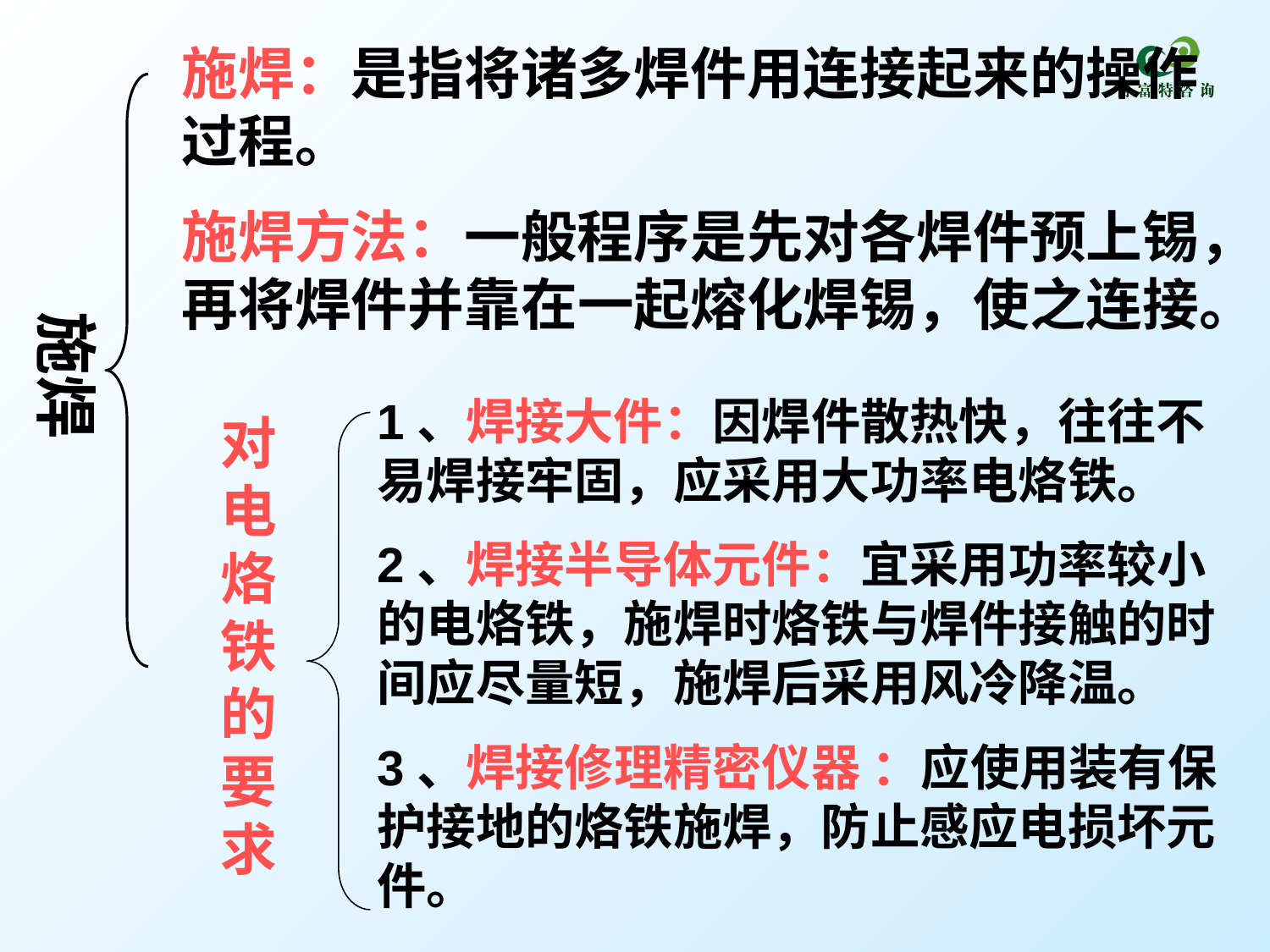

施焊：是指将诸多焊件用连接起来的操作过程。
施焊方法：一般程序是先对各焊件预上锡，再将焊件并靠在一起熔化焊锡，使之连接。

施焊
1、焊接大件：因焊件散热快，往往不易焊接牢固，应采用大功率电烙铁。
2、焊接半导体元件：宜采用功率较小的电烙铁，施焊时烙铁与焊件接触的时间应尽量短，施焊后采用风冷降温。
3、焊接修理精密仪器 ：应使用装有保护接地的烙铁施焊，防止感应电损坏元件。
对电烙铁的要求